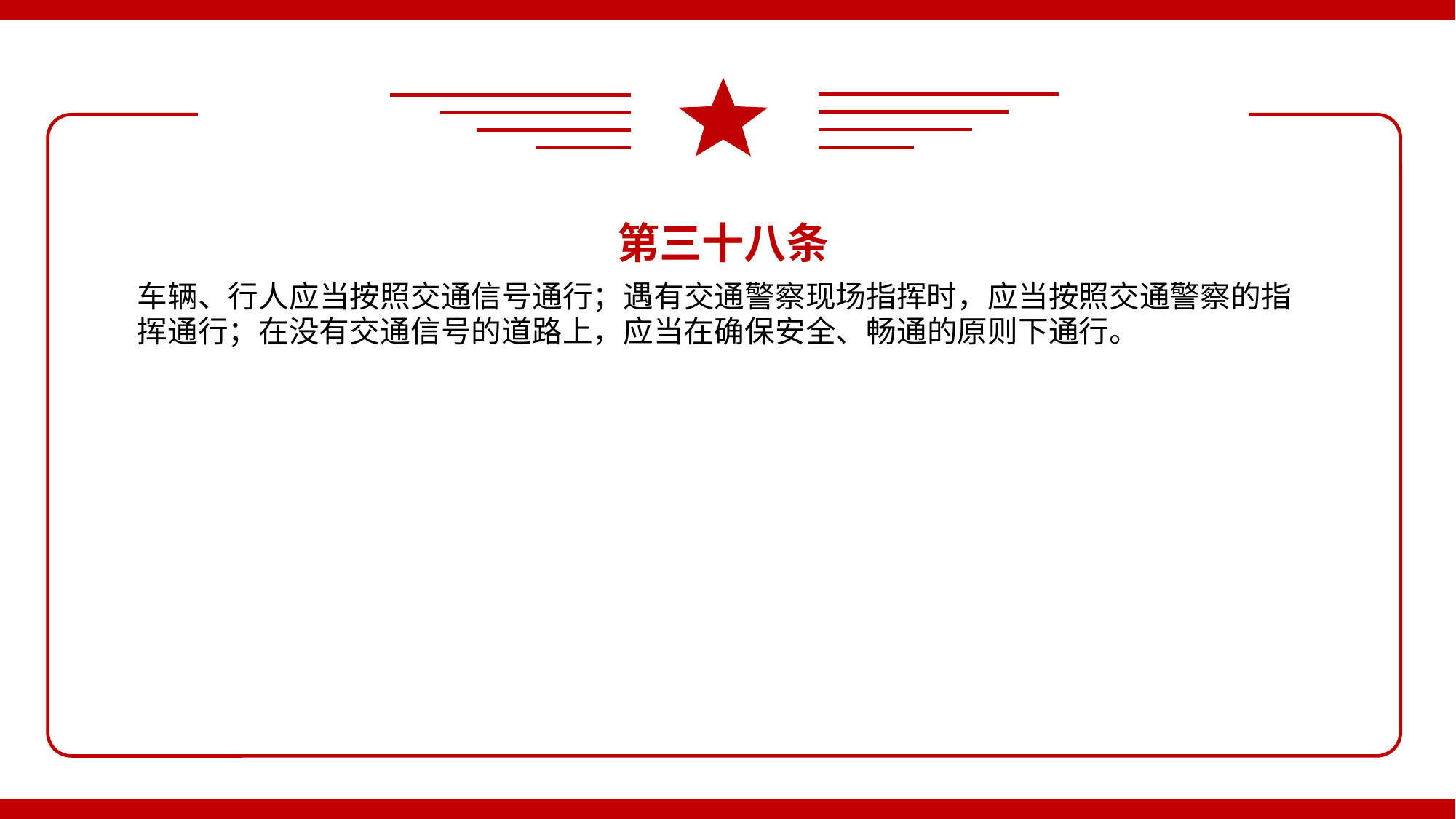

第三十八条
车辆、行人应当按照交通信号通行；遇有交通警察现场指挥时，应当按照交通警察的指挥通行；在没有交通信号的道路上，应当在确保安全、畅通的原则下通行。